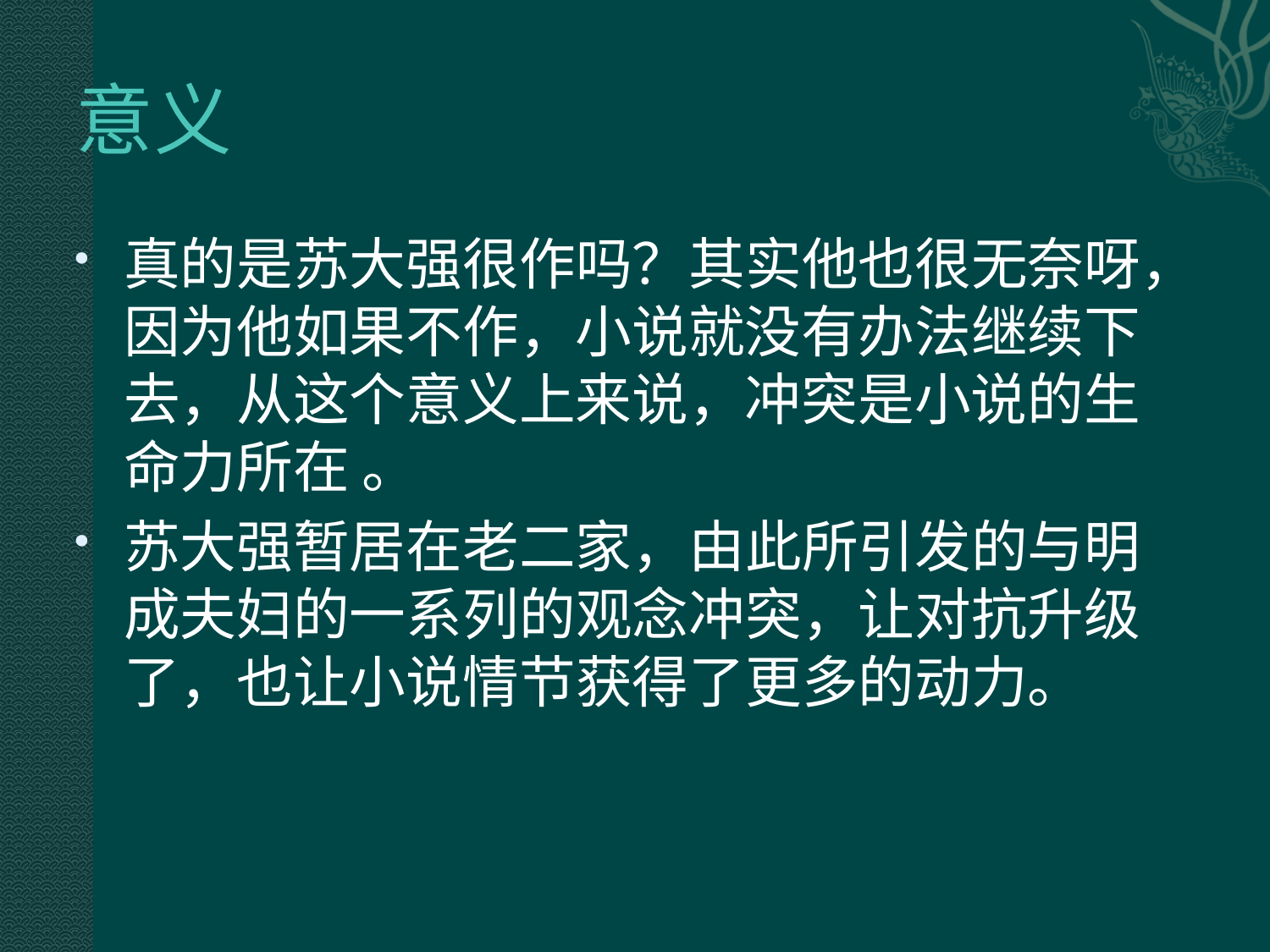

# 意义
真的是苏大强很作吗？其实他也很无奈呀，因为他如果不作，小说就没有办法继续下去，从这个意义上来说，冲突是小说的生命力所在 。
苏大强暂居在老二家，由此所引发的与明成夫妇的一系列的观念冲突，让对抗升级了，也让小说情节获得了更多的动力。